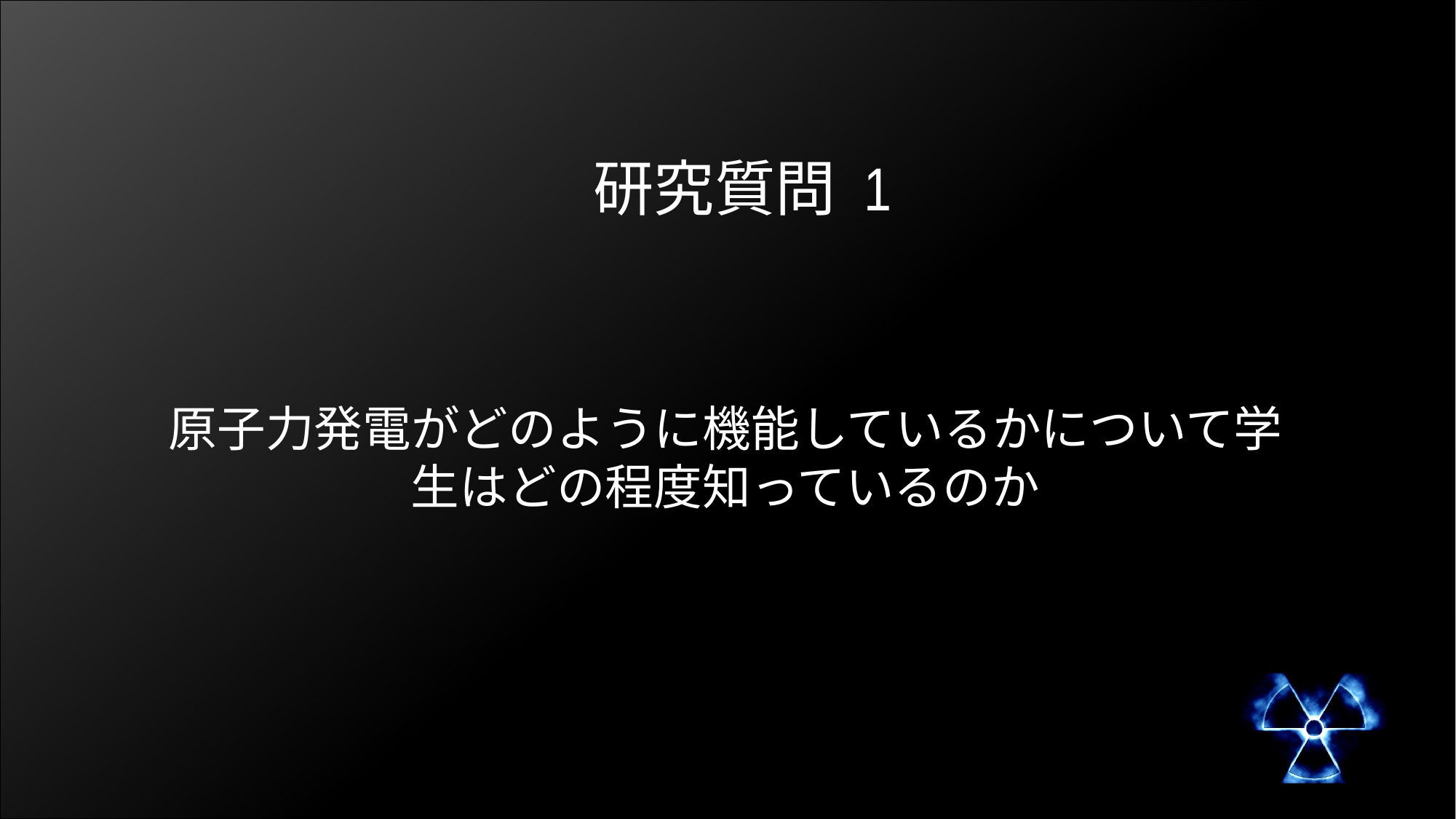

# 研究質問 1
原子力発電がどのように機能しているかについて学生はどの程度知っているのか